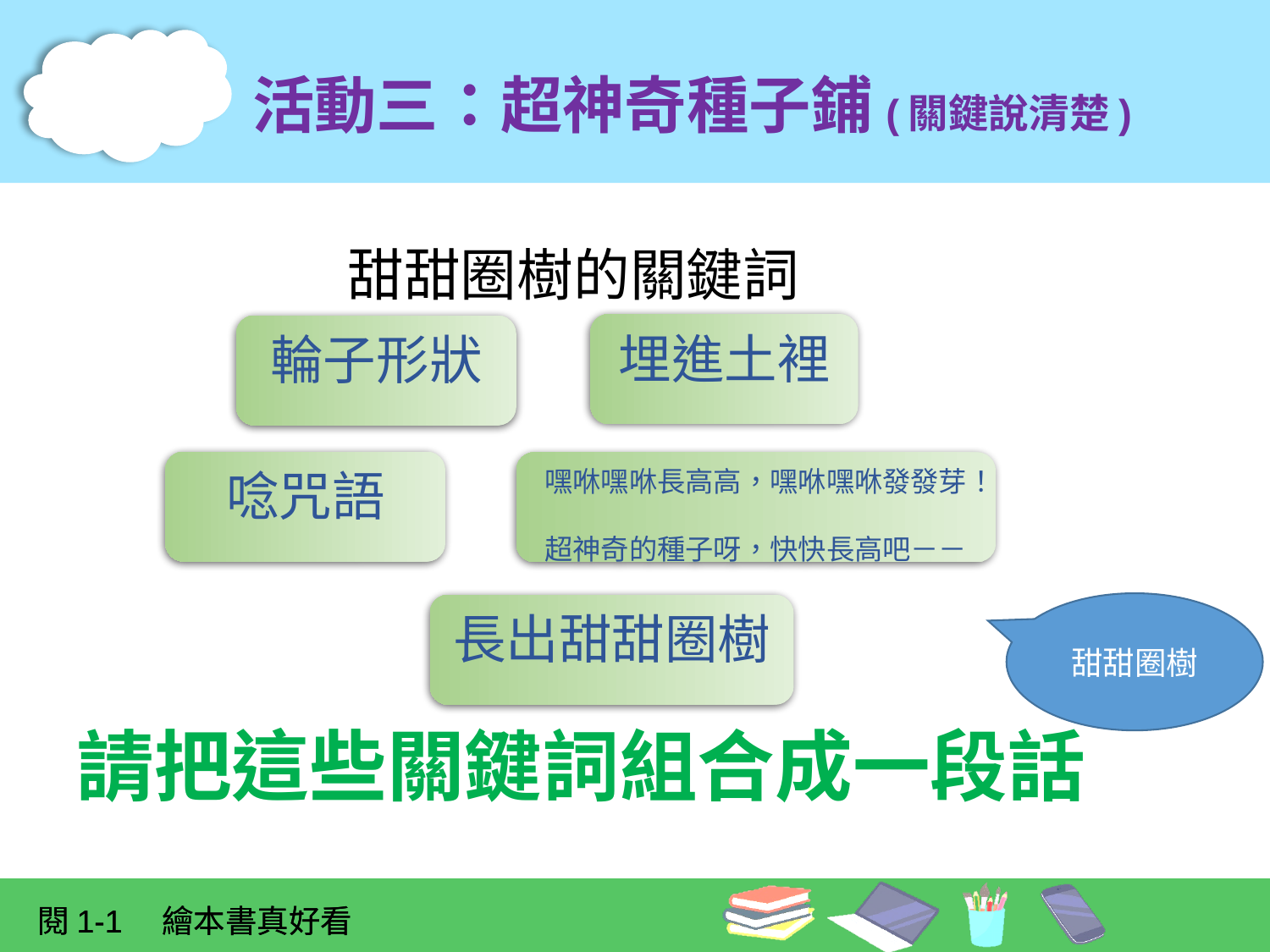

活動三：超神奇種子鋪(關鍵說清楚)
輪子形狀
甜甜圈樹的關鍵詞
埋進土裡
嘿咻嘿咻長高高，嘿咻嘿咻發發芽！
超神奇的種子呀，快快長高吧－－
唸咒語
長出甜甜圈樹
甜甜圈樹
請把這些關鍵詞組合成一段話